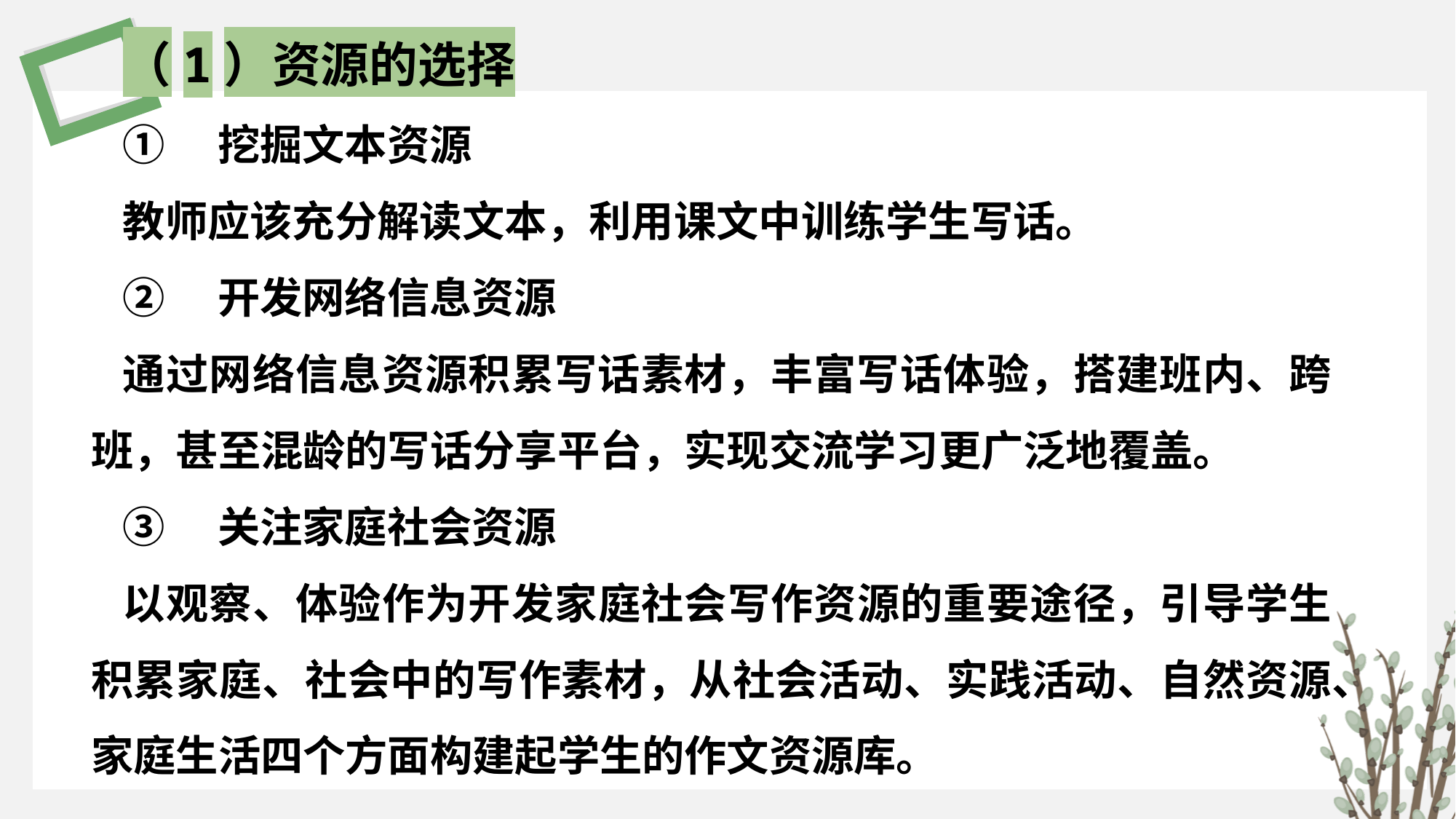

（1）资源的选择
①　挖掘文本资源
教师应该充分解读文本，利用课文中训练学生写话。
②　开发网络信息资源
通过网络信息资源积累写话素材，丰富写话体验，搭建班内、跨班，甚至混龄的写话分享平台，实现交流学习更广泛地覆盖。
③　关注家庭社会资源
以观察、体验作为开发家庭社会写作资源的重要途径，引导学生积累家庭、社会中的写作素材，从社会活动、实践活动、自然资源、家庭生活四个方面构建起学生的作文资源库。